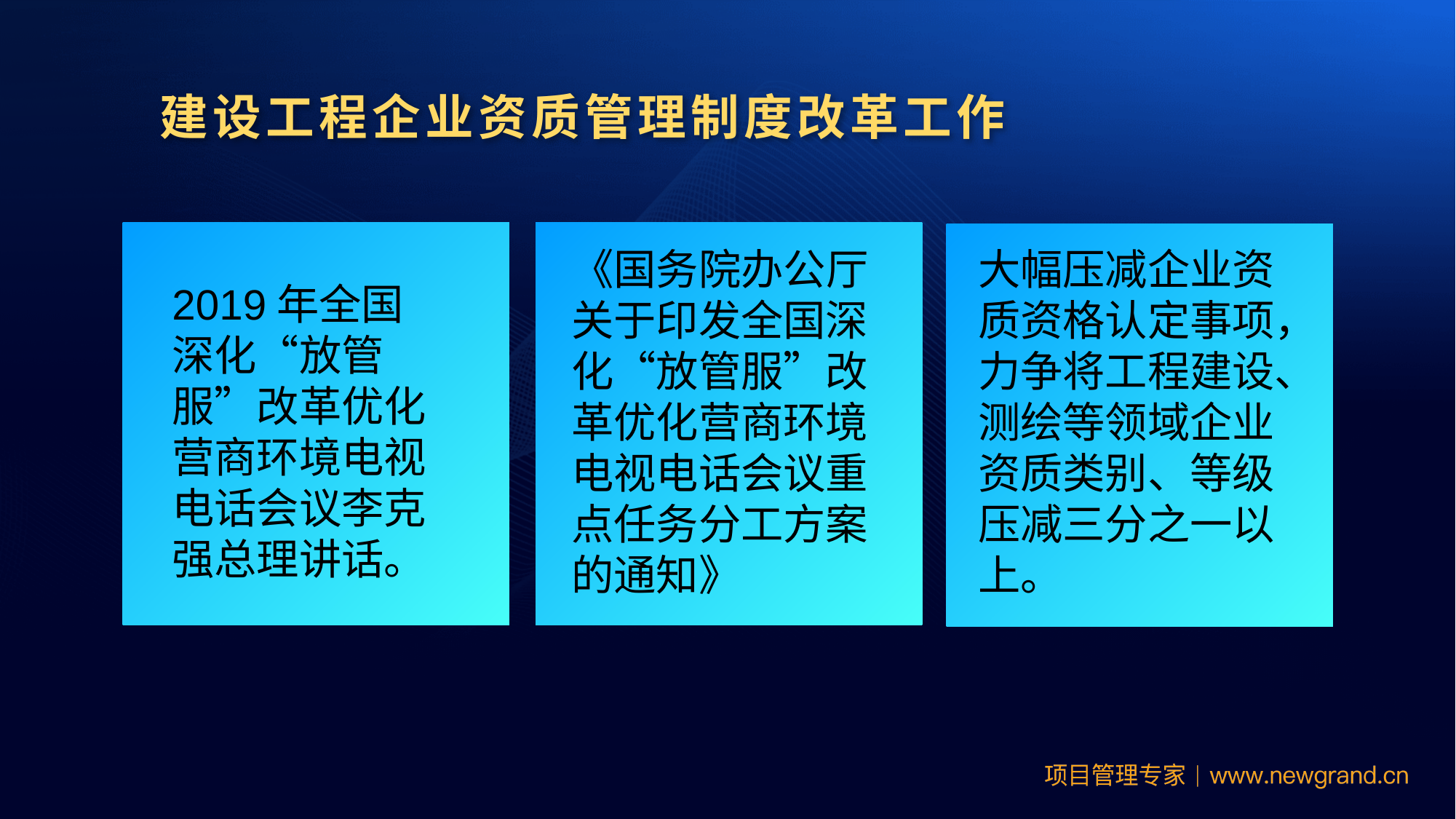

建设工程企业资质管理制度改革工作

2019年全国深化“放管服”改革优化营商环境电视电话会议李克强总理讲话。

《国务院办公厅关于印发全国深化“放管服”改革优化营商环境电视电话会议重点任务分工方案的通知》

大幅压减企业资质资格认定事项，力争将工程建设、测绘等领域企业资质类别、等级压减三分之一以上。